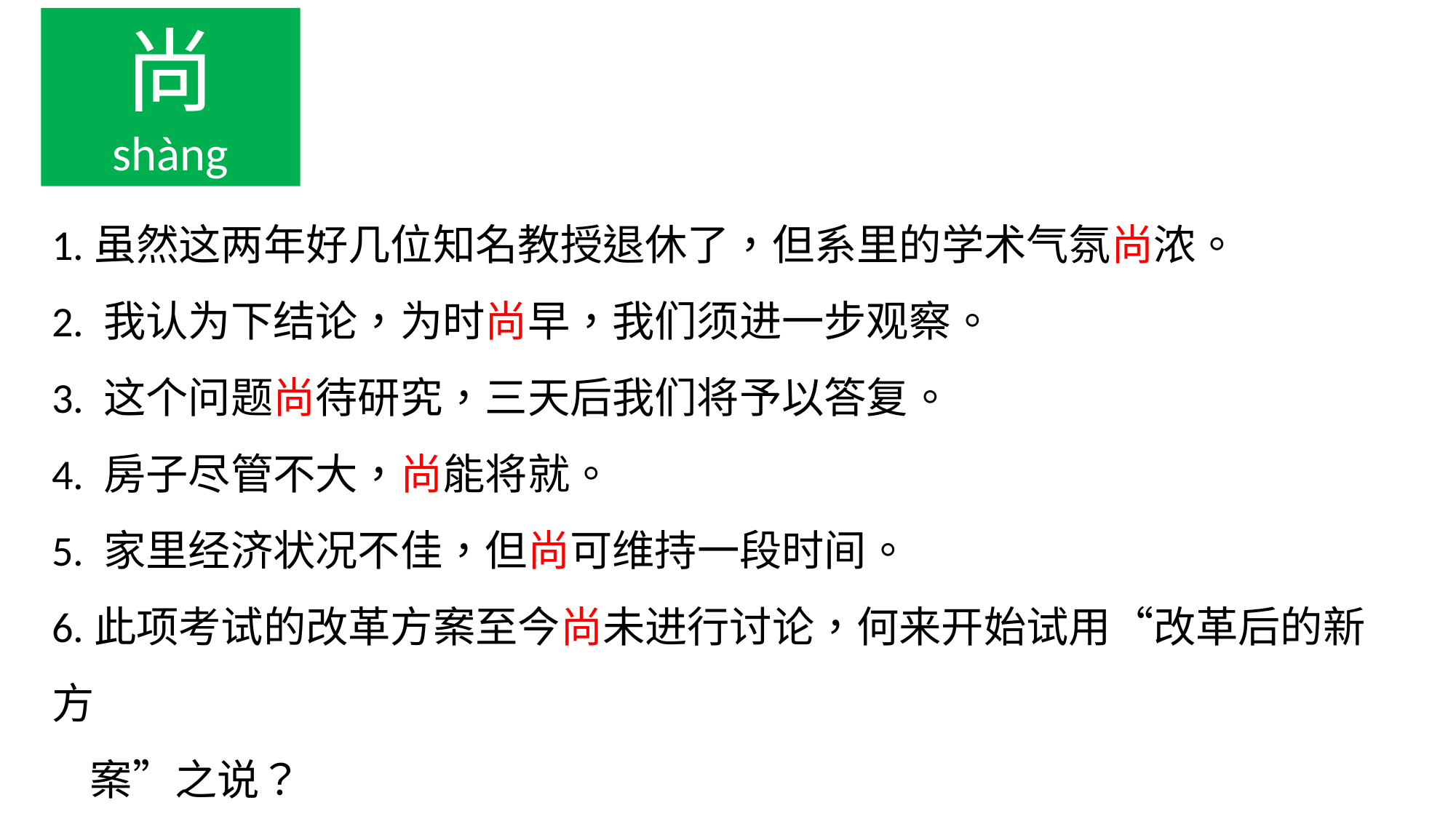

尚
shàng
1.虽然这两年好几位知名教授退休了，但系里的学术气氛尚浓。
2. 我认为下结论，为时尚早，我们须进一步观察。
3. 这个问题尚待研究，三天后我们将予以答复。
4. 房子尽管不大，尚能将就。
5. 家里经济状况不佳，但尚可维持一段时间。
6.此项考试的改革方案至今尚未进行讨论，何来开始试用“改革后的新方
   案”之说？
7. 革命尚未成功，同志仍须努力！